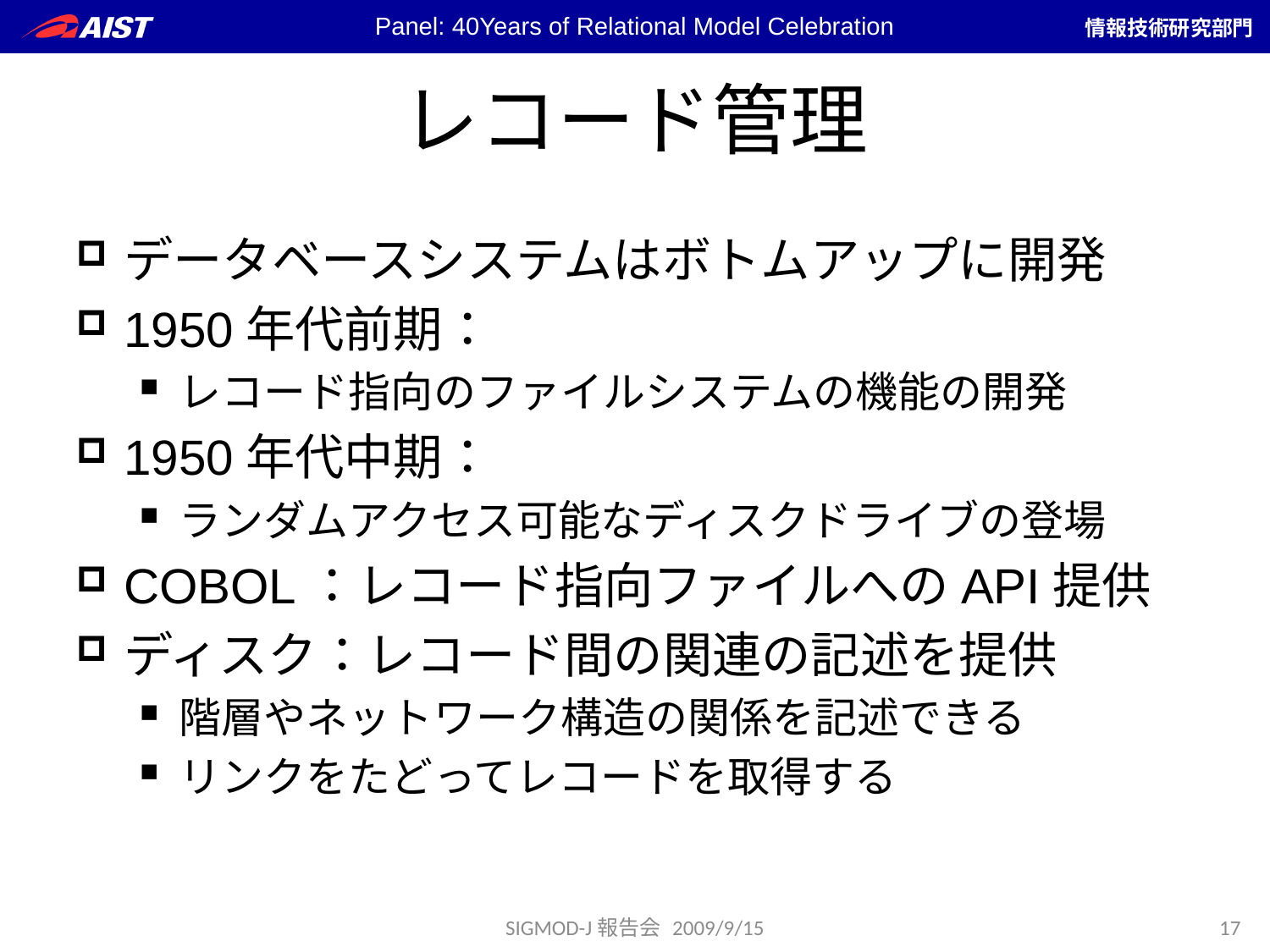

Panel: 40Years of Relational Model Celebration
# レコード管理
データベースシステムはボトムアップに開発
1950年代前期：
レコード指向のファイルシステムの機能の開発
1950年代中期：
ランダムアクセス可能なディスクドライブの登場
COBOL：レコード指向ファイルへのAPI提供
ディスク：レコード間の関連の記述を提供
階層やネットワーク構造の関係を記述できる
リンクをたどってレコードを取得する

SIGMOD-J報告会 2009/9/15
17